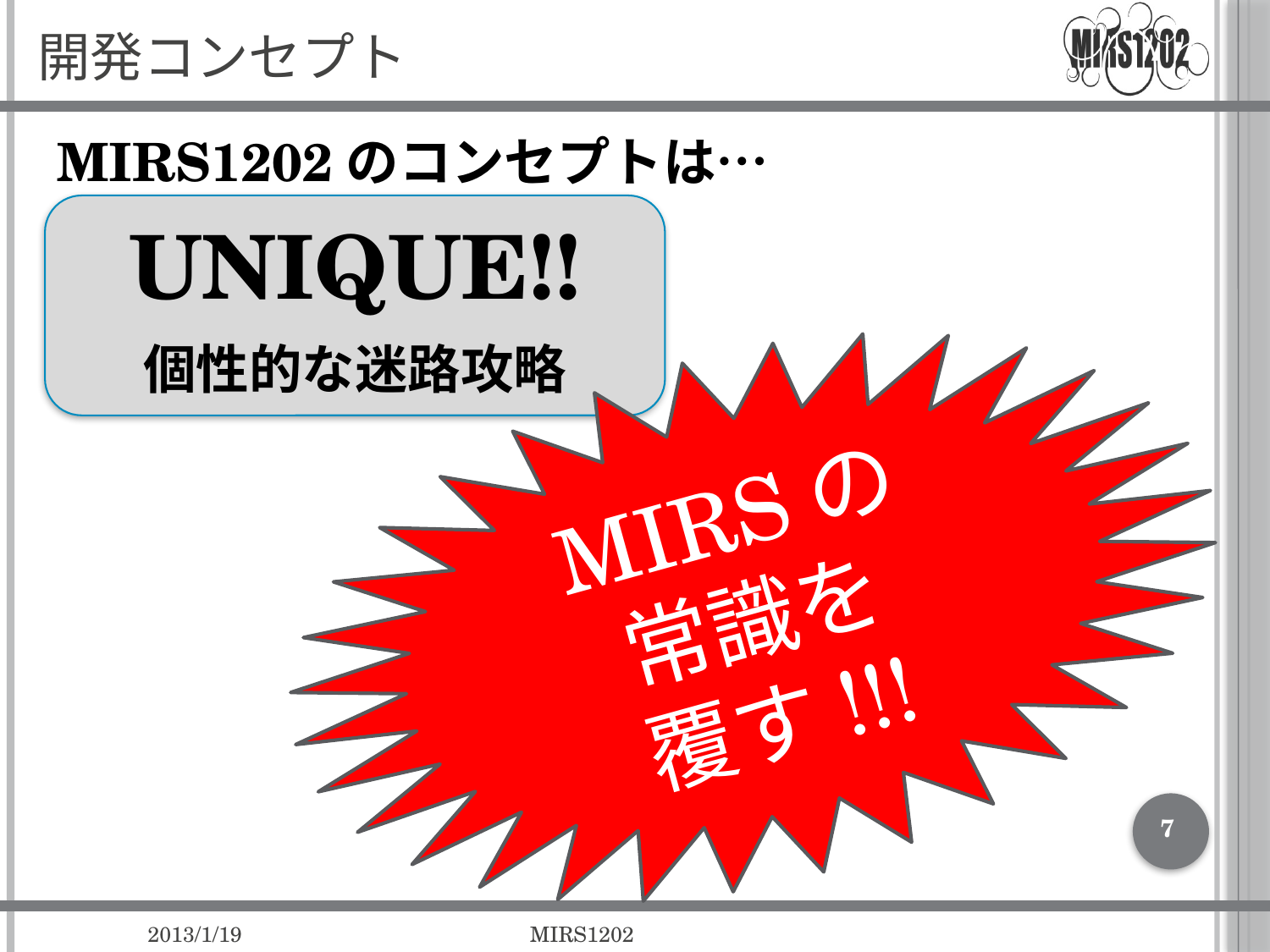

# 開発コンセプト
MIRS1202のコンセプトは…
Unique!!

個性的な迷路攻略
MIRSの
常識を
覆す!!!
7
2013/1/19
MIRS1202